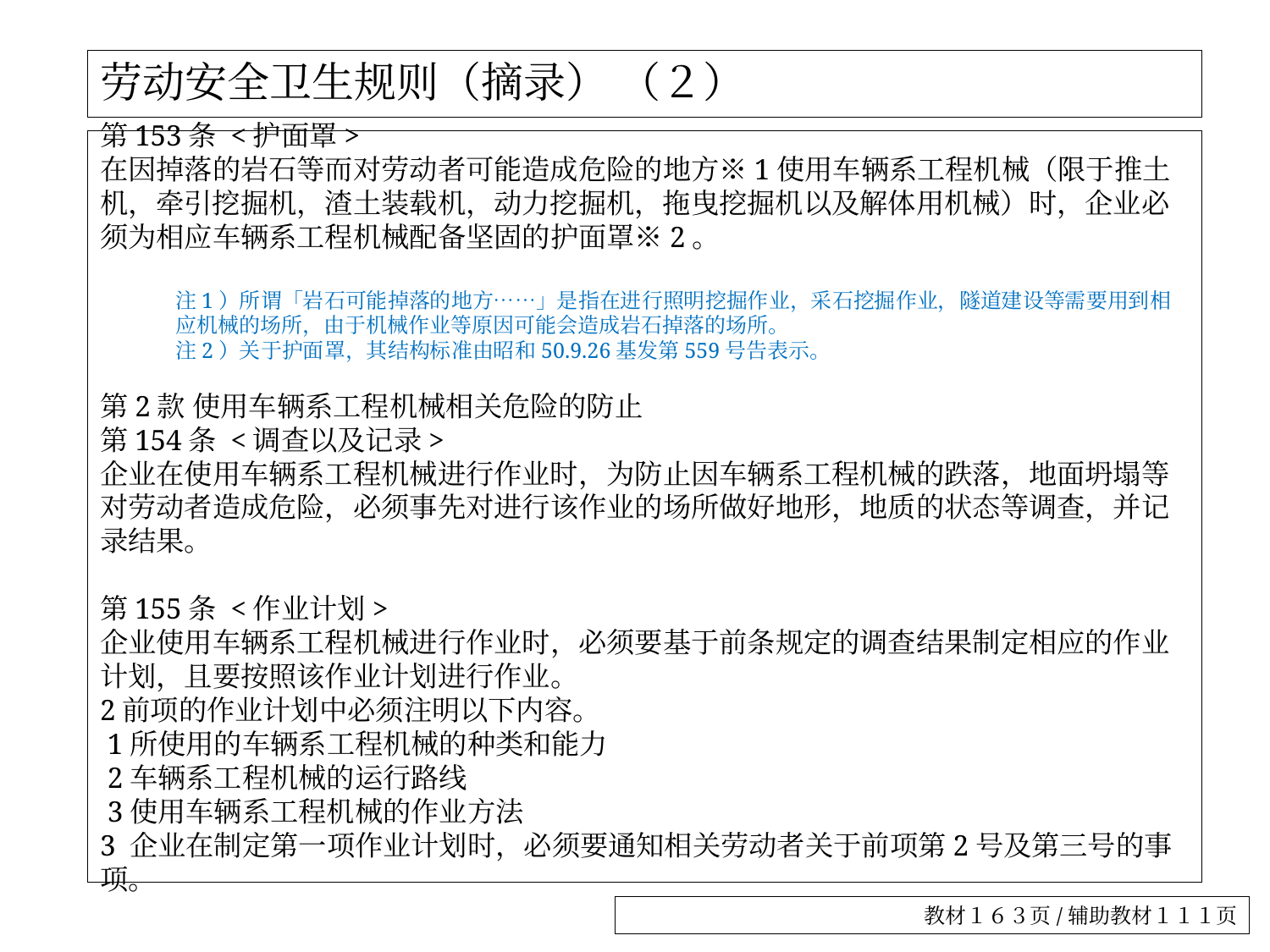

# 劳动安全卫生规则（摘录） （２）
第153条 <护面罩>
在因掉落的岩石等而对劳动者可能造成危险的地方※1使用车辆系工程机械（限于推土机，牵引挖掘机，渣土装载机，动力挖掘机，拖曳挖掘机以及解体用机械）时，企业必须为相应车辆系工程机械配备坚固的护面罩※2。

注1）所谓「岩石可能掉落的地方……」是指在进行照明挖掘作业，采石挖掘作业，隧道建设等需要用到相应机械的场所，由于机械作业等原因可能会造成岩石掉落的场所。
注2）关于护面罩，其结构标准由昭和50.9.26基发第559号告表示。

第2款 使用车辆系工程机械相关危险的防止
第154条 <调查以及记录>
企业在使用车辆系工程机械进行作业时，为防止因车辆系工程机械的跌落，地面坍塌等对劳动者造成危险，必须事先对进行该作业的场所做好地形，地质的状态等调查，并记录结果。

第155条 <作业计划>
企业使用车辆系工程机械进行作业时，必须要基于前条规定的调查结果制定相应的作业计划，且要按照该作业计划进行作业。
2前项的作业计划中必须注明以下内容。
 1所使用的车辆系工程机械的种类和能力
 2车辆系工程机械的运行路线
 3使用车辆系工程机械的作业方法
3 企业在制定第一项作业计划时，必须要通知相关劳动者关于前项第2号及第三号的事项。
教材１６３页/辅助教材１１１页